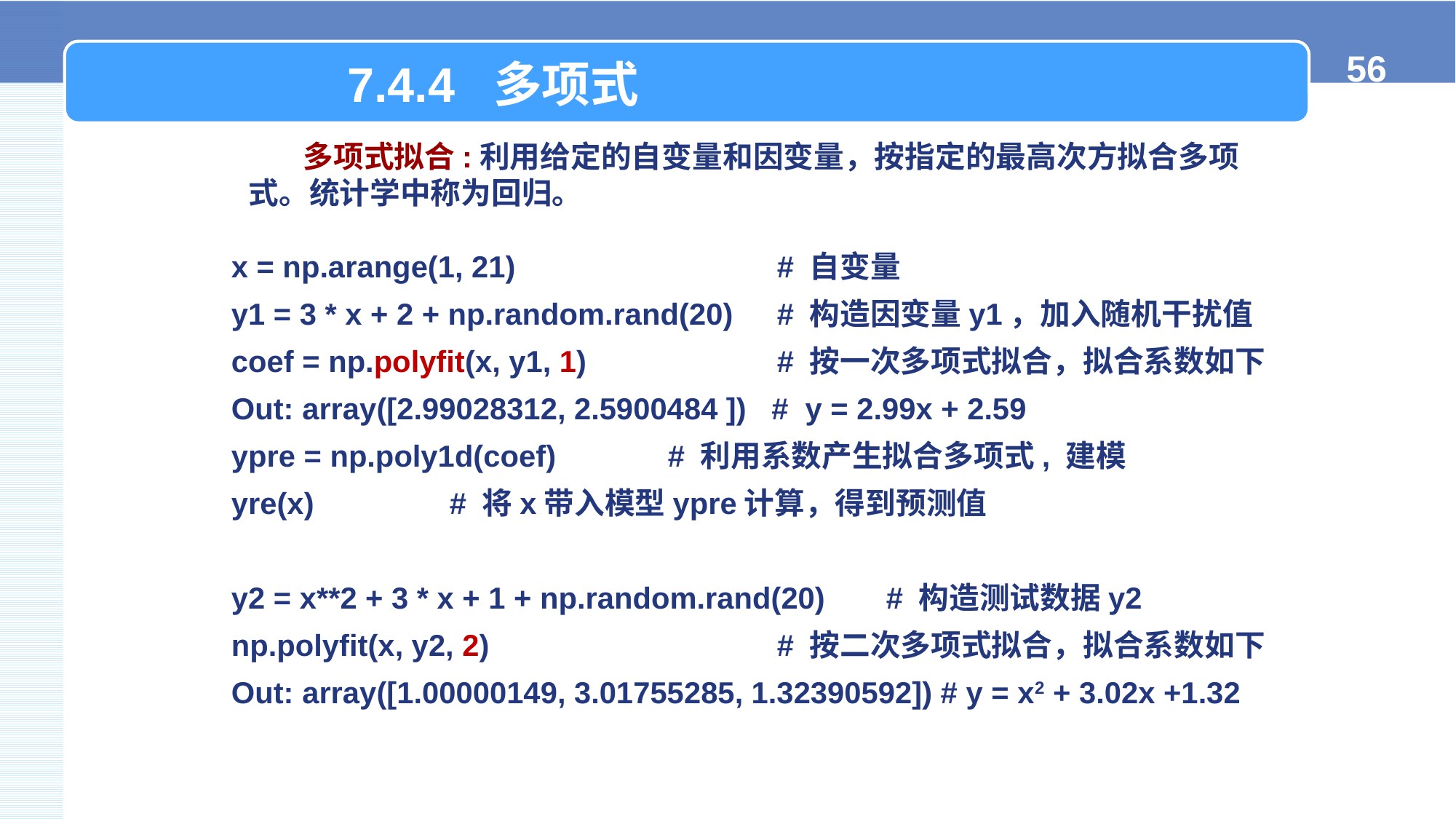

7.4.4  多项式
多项式拟合:利用给定的自变量和因变量，按指定的最高次方拟合多项式。统计学中称为回归。
x = np.arange(1, 21)			# 自变量
y1 = 3 * x + 2 + np.random.rand(20) 	# 构造因变量y1，加入随机干扰值
coef = np.polyfit(x, y1, 1)         		# 按一次多项式拟合，拟合系数如下
Out: array([2.99028312, 2.5900484 ])   #  y = 2.99x + 2.59
ypre = np.poly1d(coef)  	# 利用系数产生拟合多项式, 建模
yre(x)		# 将x带入模型ypre计算，得到预测值

y2 = x**2 + 3 * x + 1 + np.random.rand(20)	# 构造测试数据y2
np.polyfit(x, y2, 2)              		# 按二次多项式拟合，拟合系数如下
Out: array([1.00000149, 3.01755285, 1.32390592]) # y = x2 + 3.02x +1.32